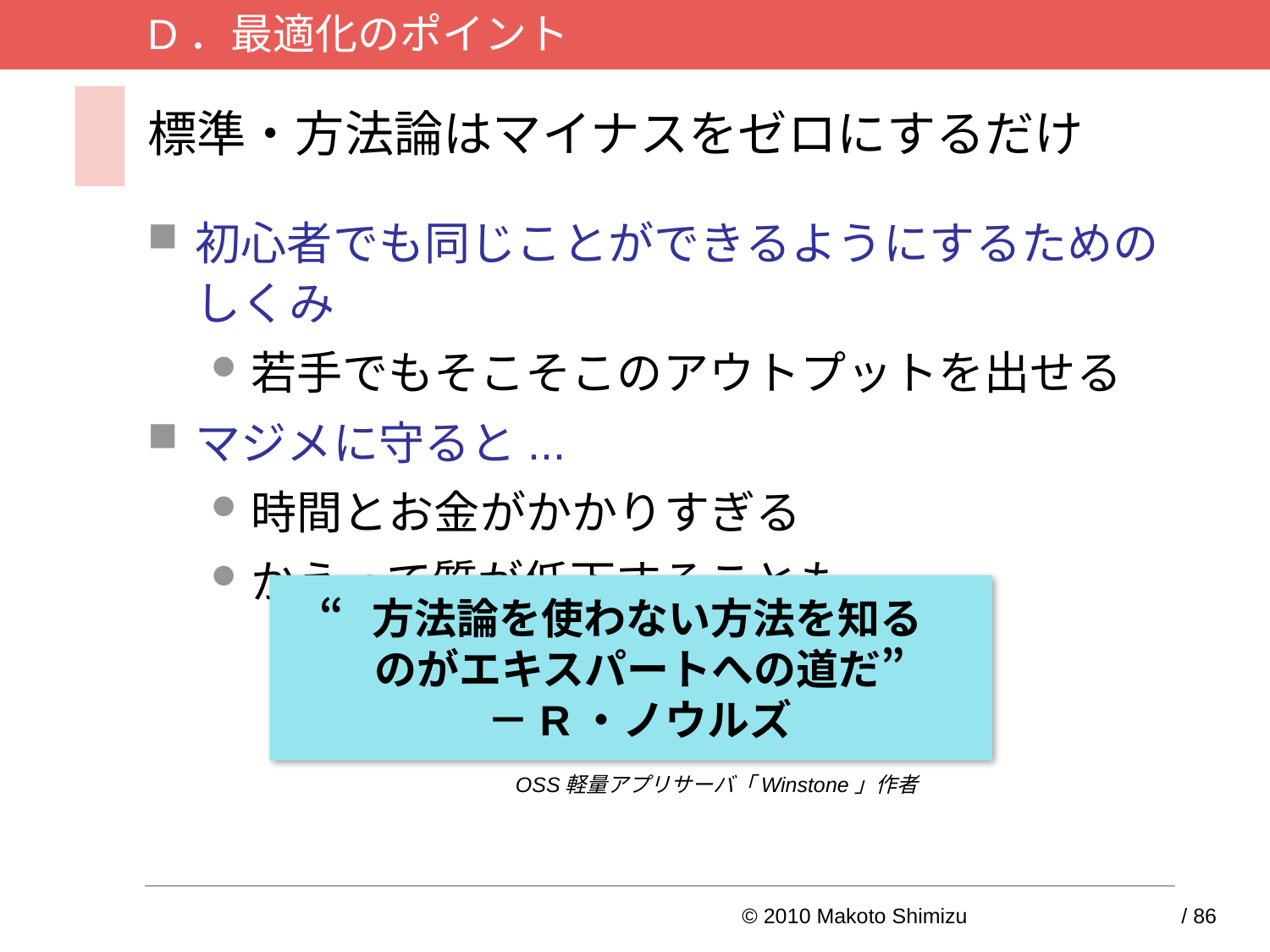

D．最適化のポイント
# 標準・方法論はマイナスをゼロにするだけ
初心者でも同じことができるようにするためのしくみ
若手でもそこそこのアウトプットを出せる
マジメに守ると...
時間とお金がかかりすぎる
かえって質が低下することも
“方法論を使わない方法を知る
のがエキスパートへの道だ”
－R・ノウルズ
OSS軽量アプリサーバ「Winstone」作者
© 2010 Makoto Shimizu	73